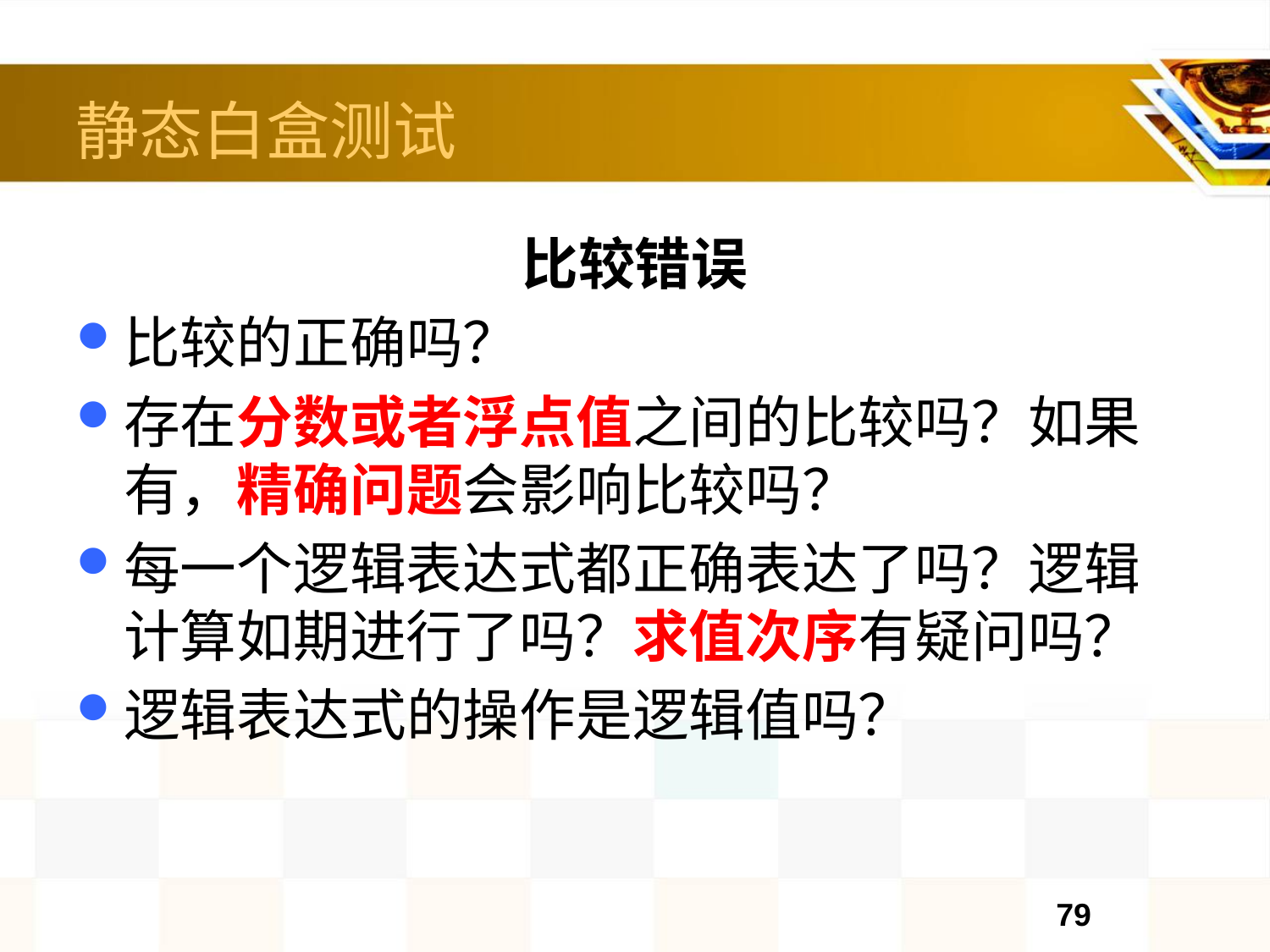

# 静态白盒测试
比较错误
比较的正确吗？
存在分数或者浮点值之间的比较吗？如果有，精确问题会影响比较吗？
每一个逻辑表达式都正确表达了吗？逻辑计算如期进行了吗？求值次序有疑问吗？
逻辑表达式的操作是逻辑值吗？